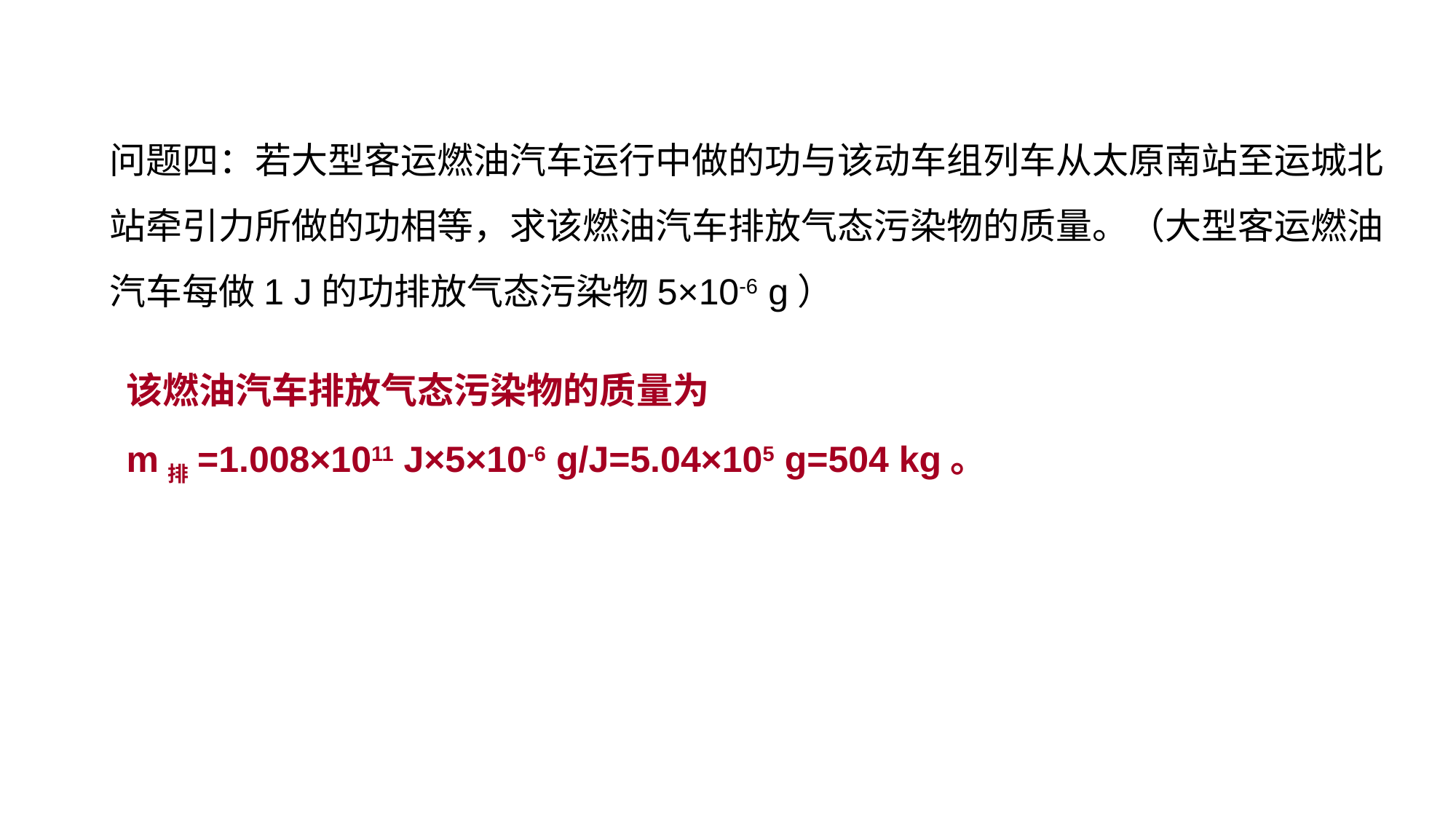

问题四：若大型客运燃油汽车运行中做的功与该动车组列车从太原南站至运城北站牵引力所做的功相等，求该燃油汽车排放气态污染物的质量。（大型客运燃油汽车每做1 J的功排放气态污染物5×10-6 g）
真题回顾 把握考向
该燃油汽车排放气态污染物的质量为
m排=1.008×1011 J×5×10-6 g/J=5.04×105 g=504 kg。